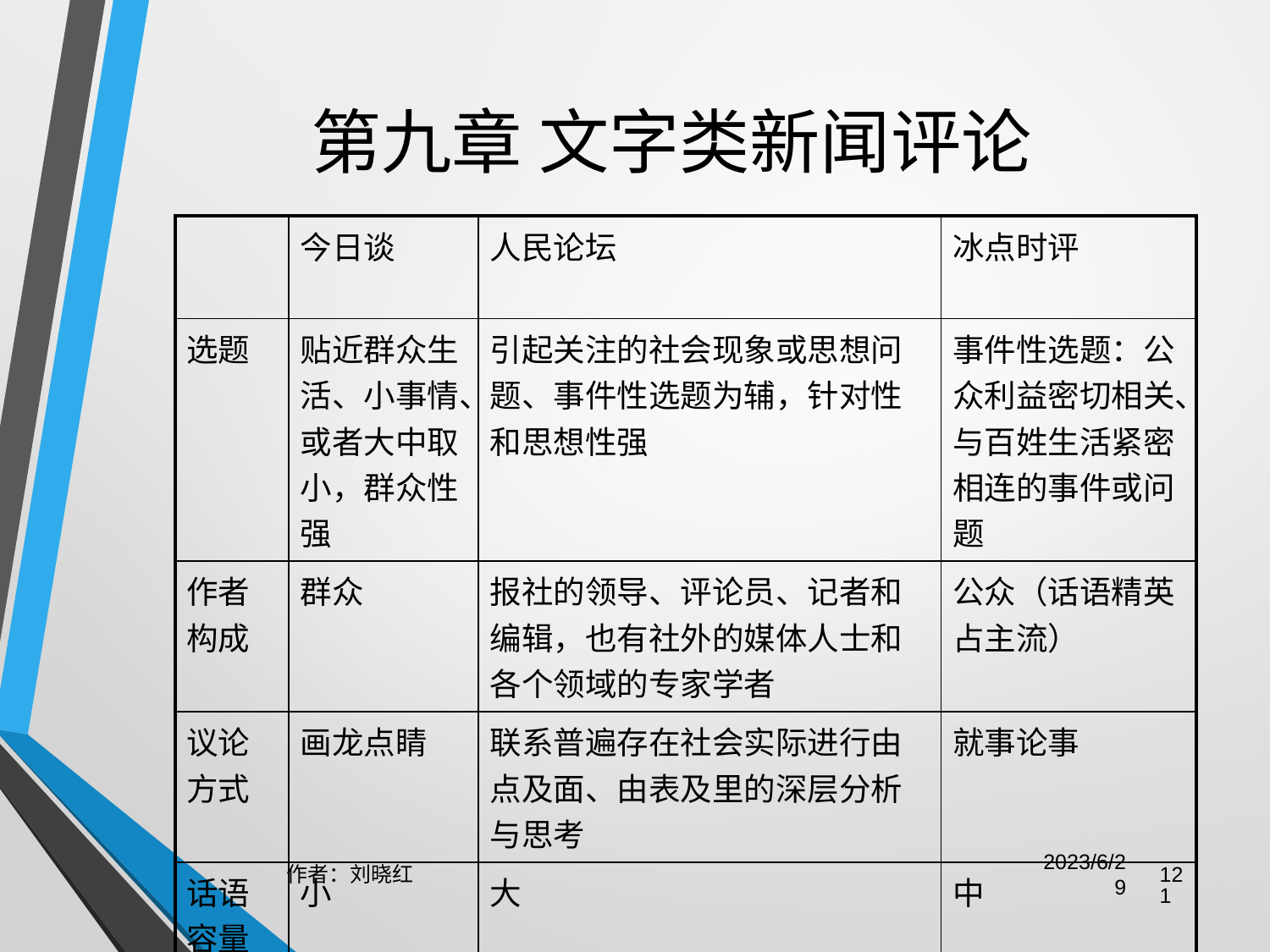

# 第九章 文字类新闻评论
|  | 今日谈 | 人民论坛 | 冰点时评 |
| --- | --- | --- | --- |
| 选题 | 贴近群众生活、小事情、或者大中取小，群众性强 | 引起关注的社会现象或思想问题、事件性选题为辅，针对性和思想性强 | 事件性选题：公众利益密切相关、与百姓生活紧密相连的事件或问题 |
| 作者构成 | 群众 | 报社的领导、评论员、记者和编辑，也有社外的媒体人士和各个领域的专家学者 | 公众（话语精英占主流） |
| 议论方式 | 画龙点睛 | 联系普遍存在社会实际进行由点及面、由表及里的深层分析与思考 | 就事论事 |
| 话语容量 | 小 | 大 | 中 |
作者：刘晓红
2023/6/29
121